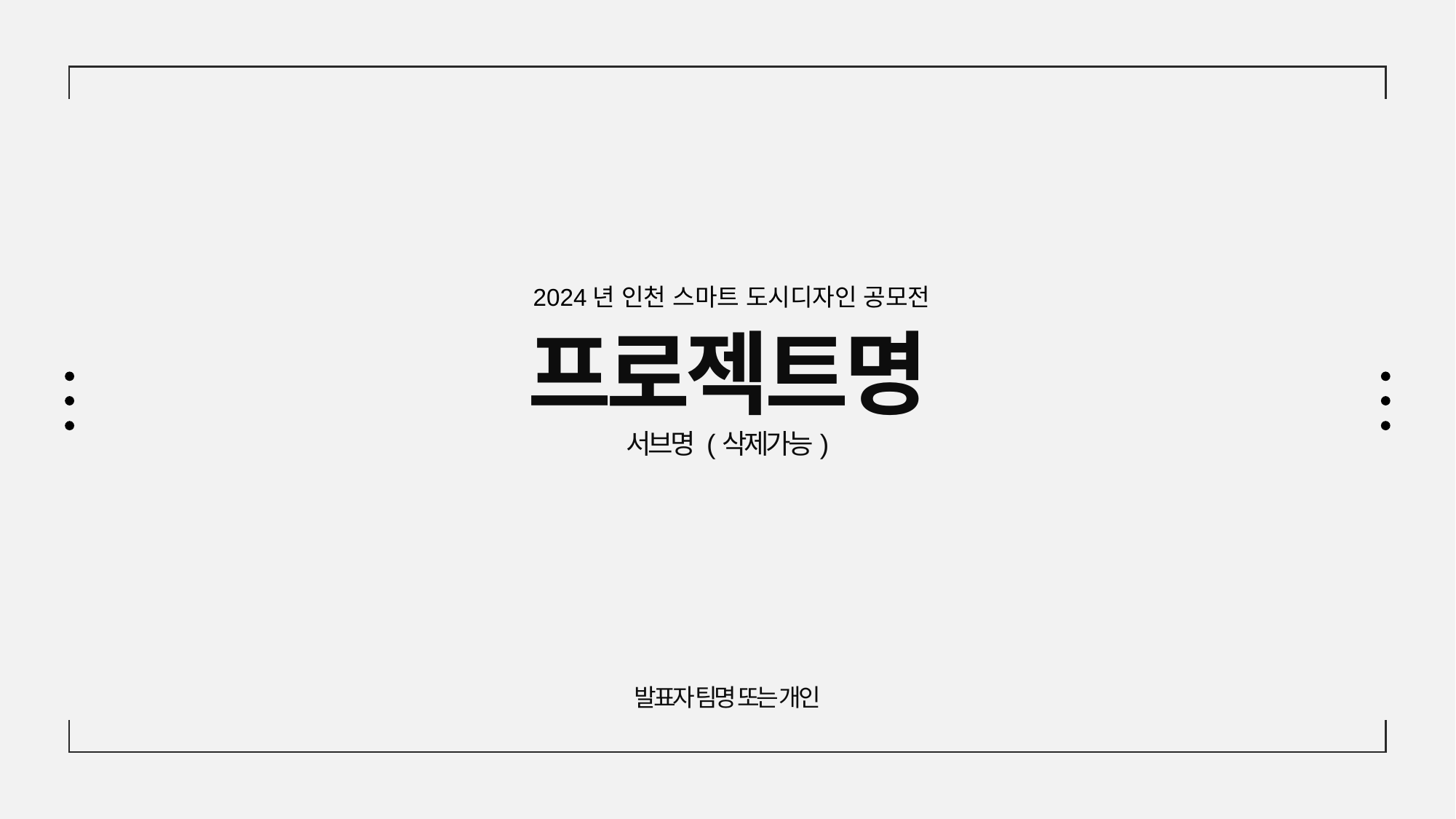

2024년 인천 스마트 도시디자인 공모전
프로젝트명

서브명 (삭제가능)
발표자 팀명 또는 개인